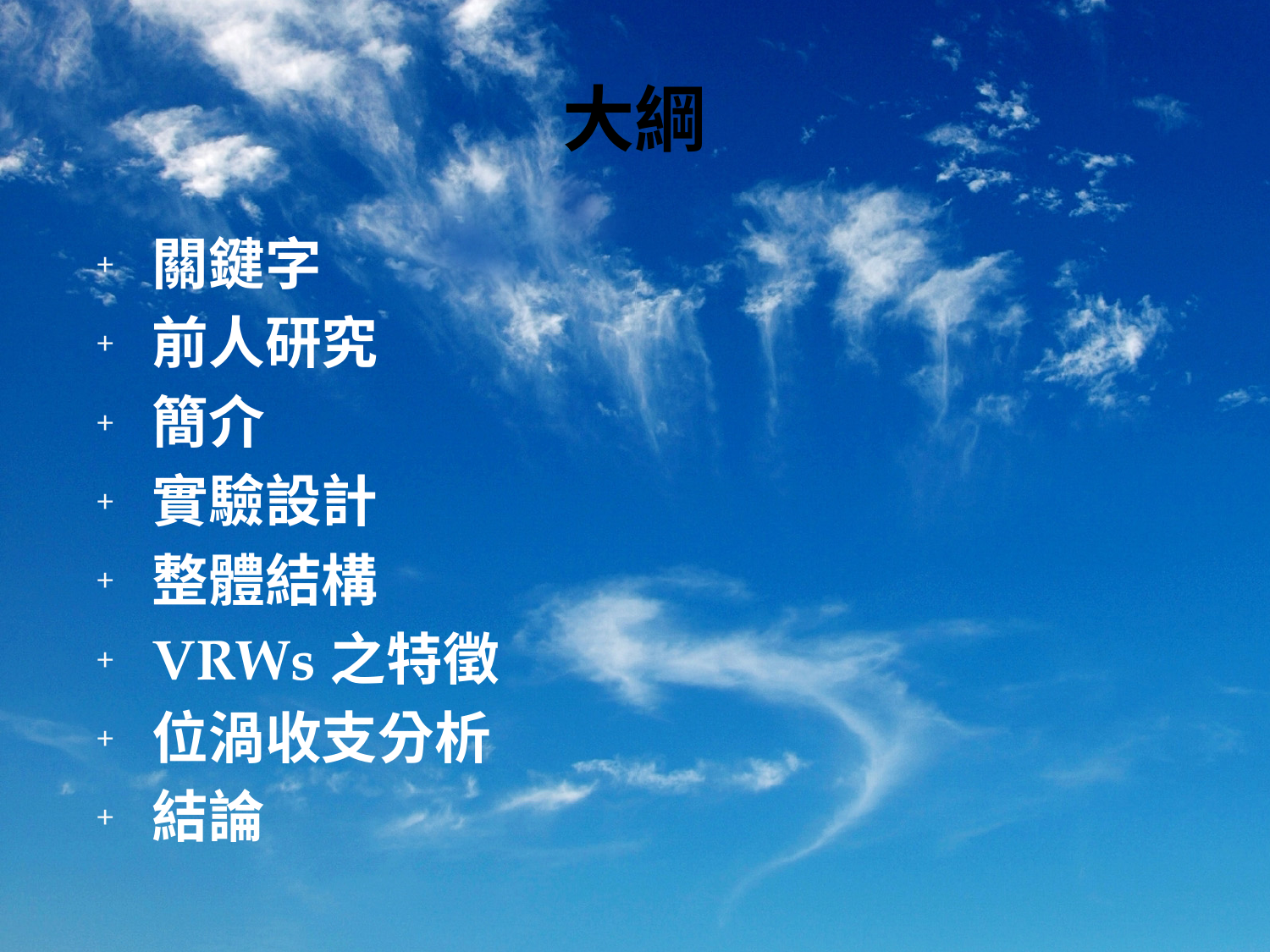

# 大綱
關鍵字
前人研究
簡介
實驗設計
整體結構
VRWs之特徵
位渦收支分析
結論